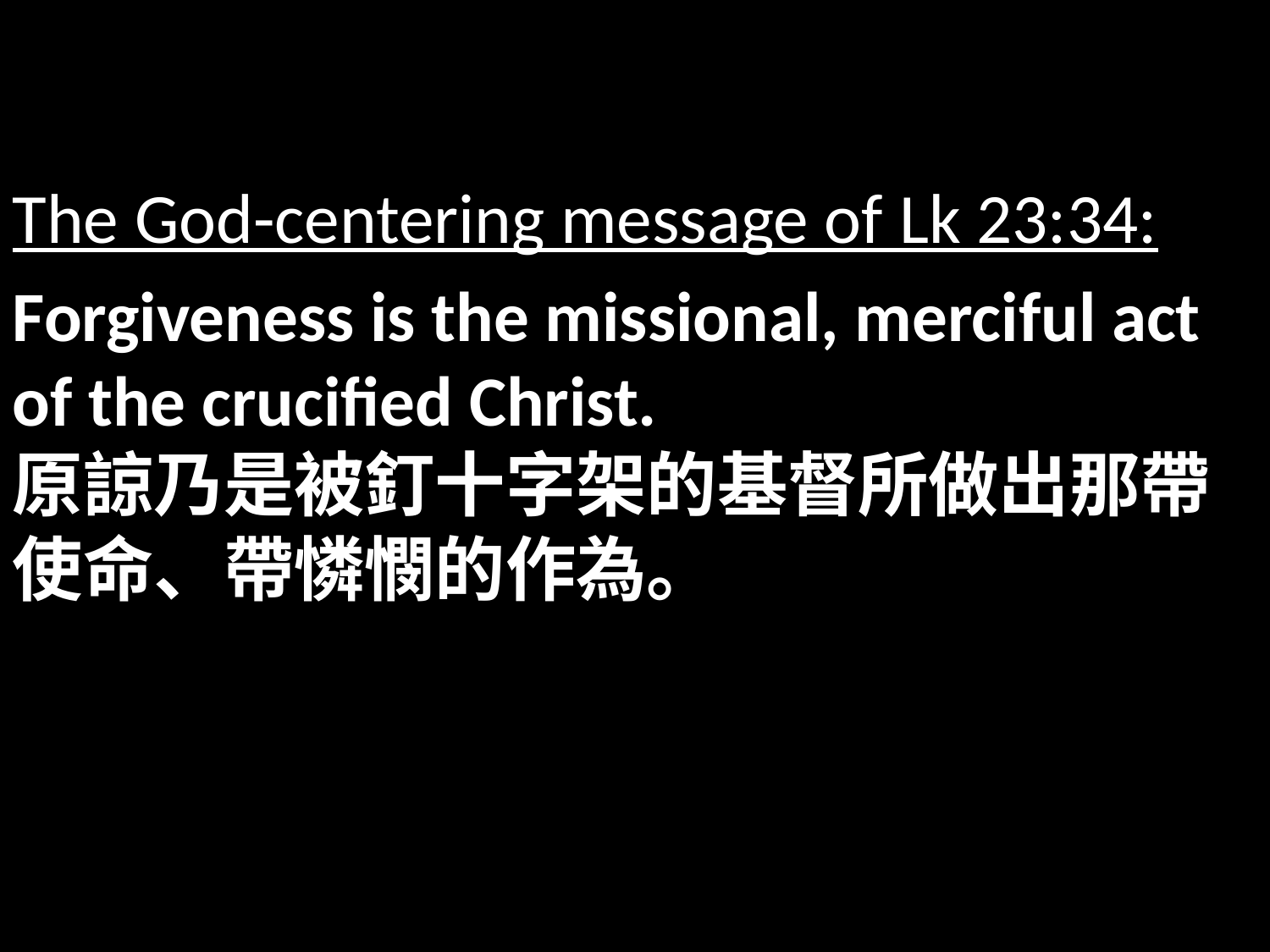

The God-centering message of Lk 23:34:
Forgiveness is the missional, merciful act of the crucified Christ.
原諒乃是被釘十字架的基督所做出那帶使命、帶憐憫的作為。